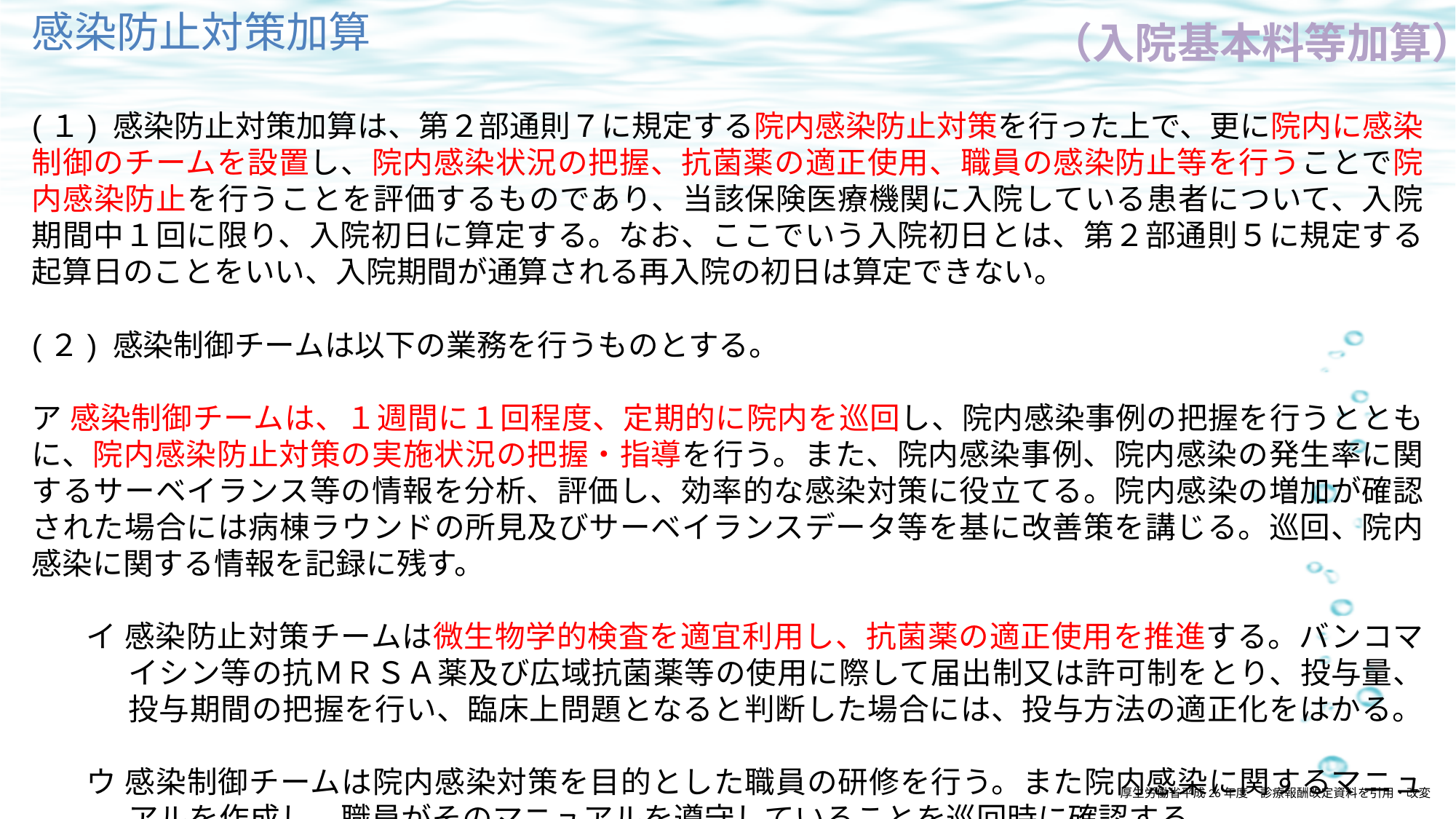

感染防止対策加算

(１) 感染防止対策加算は、第２部通則７に規定する院内感染防止対策を行った上で、更に院内に感染制御のチームを設置し、院内感染状況の把握、抗菌薬の適正使用、職員の感染防止等を行うことで院内感染防止を行うことを評価するものであり、当該保険医療機関に入院している患者について、入院期間中１回に限り、入院初日に算定する。なお、ここでいう入院初日とは、第２部通則５に規定する起算日のことをいい、入院期間が通算される再入院の初日は算定できない。

(２) 感染制御チームは以下の業務を行うものとする。
ア 感染制御チームは、１週間に１回程度、定期的に院内を巡回し、院内感染事例の把握を行うとともに、院内感染防止対策の実施状況の把握・指導を行う。また、院内感染事例、院内感染の発生率に関するサーベイランス等の情報を分析、評価し、効率的な感染対策に役立てる。院内感染の増加が確認された場合には病棟ラウンドの所見及びサーベイランスデータ等を基に改善策を講じる。巡回、院内感染に関する情報を記録に残す。

イ 感染防止対策チームは微生物学的検査を適宜利用し、抗菌薬の適正使用を推進する。バンコマイシン等の抗ＭＲＳＡ薬及び広域抗菌薬等の使用に際して届出制又は許可制をとり、投与量、投与期間の把握を行い、臨床上問題となると判断した場合には、投与方法の適正化をはかる。
ウ 感染制御チームは院内感染対策を目的とした職員の研修を行う。また院内感染に関するマニュアルを作成し、職員がそのマニュアルを遵守していることを巡回時に確認する。
（入院基本料等加算）
厚生労働省平成26年度　診療報酬改定資料を引用・改変